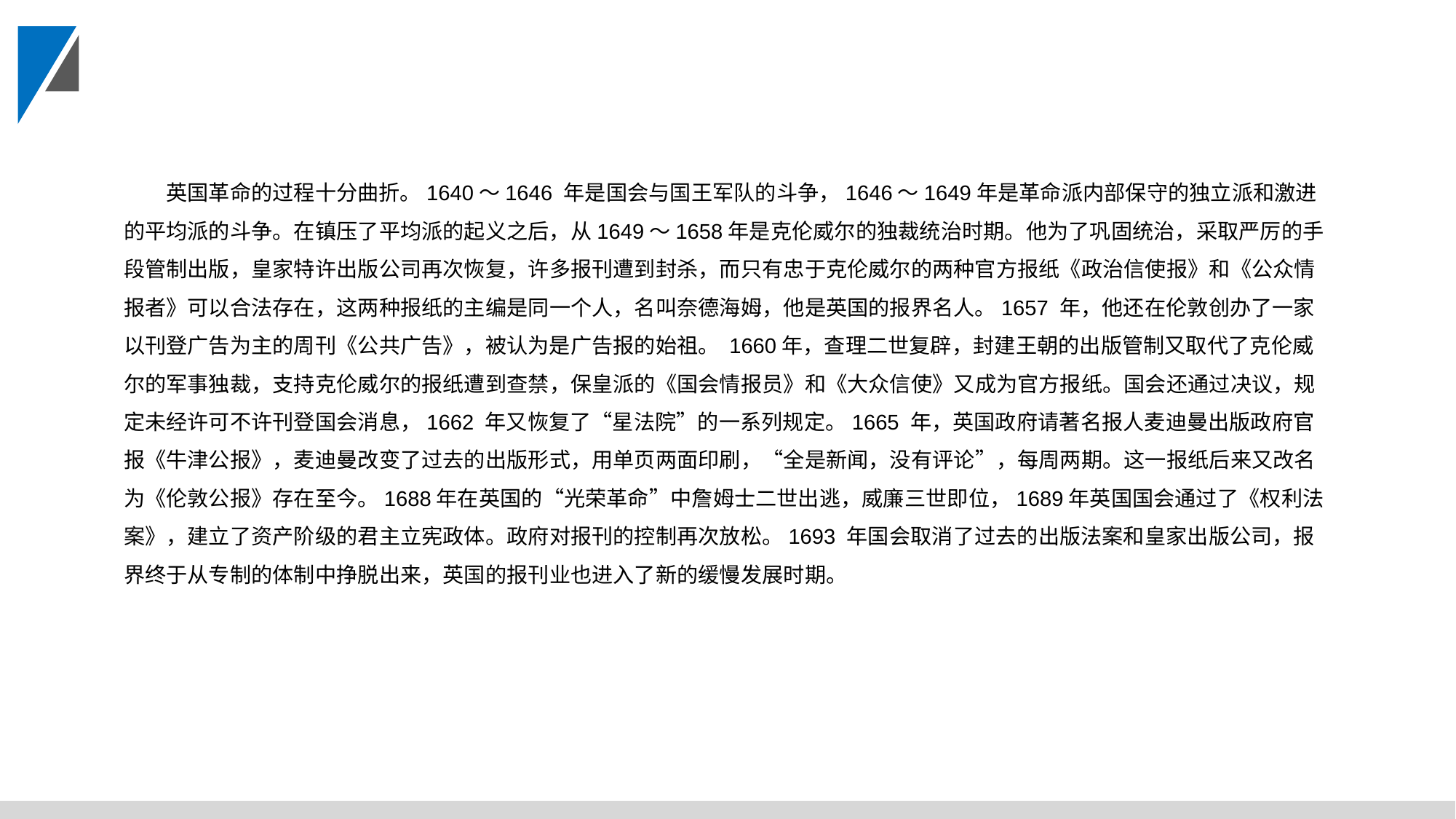

英国革命的过程十分曲折。1640～1646 年是国会与国王军队的斗争，1646～1649年是革命派内部保守的独立派和激进的平均派的斗争。在镇压了平均派的起义之后，从1649～1658年是克伦威尔的独裁统治时期。他为了巩固统治，采取严厉的手段管制出版，皇家特许出版公司再次恢复，许多报刊遭到封杀，而只有忠于克伦威尔的两种官方报纸《政治信使报》和《公众情报者》可以合法存在，这两种报纸的主编是同一个人，名叫奈德海姆，他是英国的报界名人。1657 年，他还在伦敦创办了一家以刊登广告为主的周刊《公共广告》，被认为是广告报的始祖。 1660年，查理二世复辟，封建王朝的出版管制又取代了克伦威尔的军事独裁，支持克伦威尔的报纸遭到查禁，保皇派的《国会情报员》和《大众信使》又成为官方报纸。国会还通过决议，规定未经许可不许刊登国会消息，1662 年又恢复了“星法院”的一系列规定。1665 年，英国政府请著名报人麦迪曼出版政府官报《牛津公报》，麦迪曼改变了过去的出版形式，用单页两面印刷，“全是新闻，没有评论”，每周两期。这一报纸后来又改名为《伦敦公报》存在至今。1688年在英国的“光荣革命”中詹姆士二世出逃，威廉三世即位，1689年英国国会通过了《权利法案》，建立了资产阶级的君主立宪政体。政府对报刊的控制再次放松。1693 年国会取消了过去的出版法案和皇家出版公司，报界终于从专制的体制中挣脱出来，英国的报刊业也进入了新的缓慢发展时期。